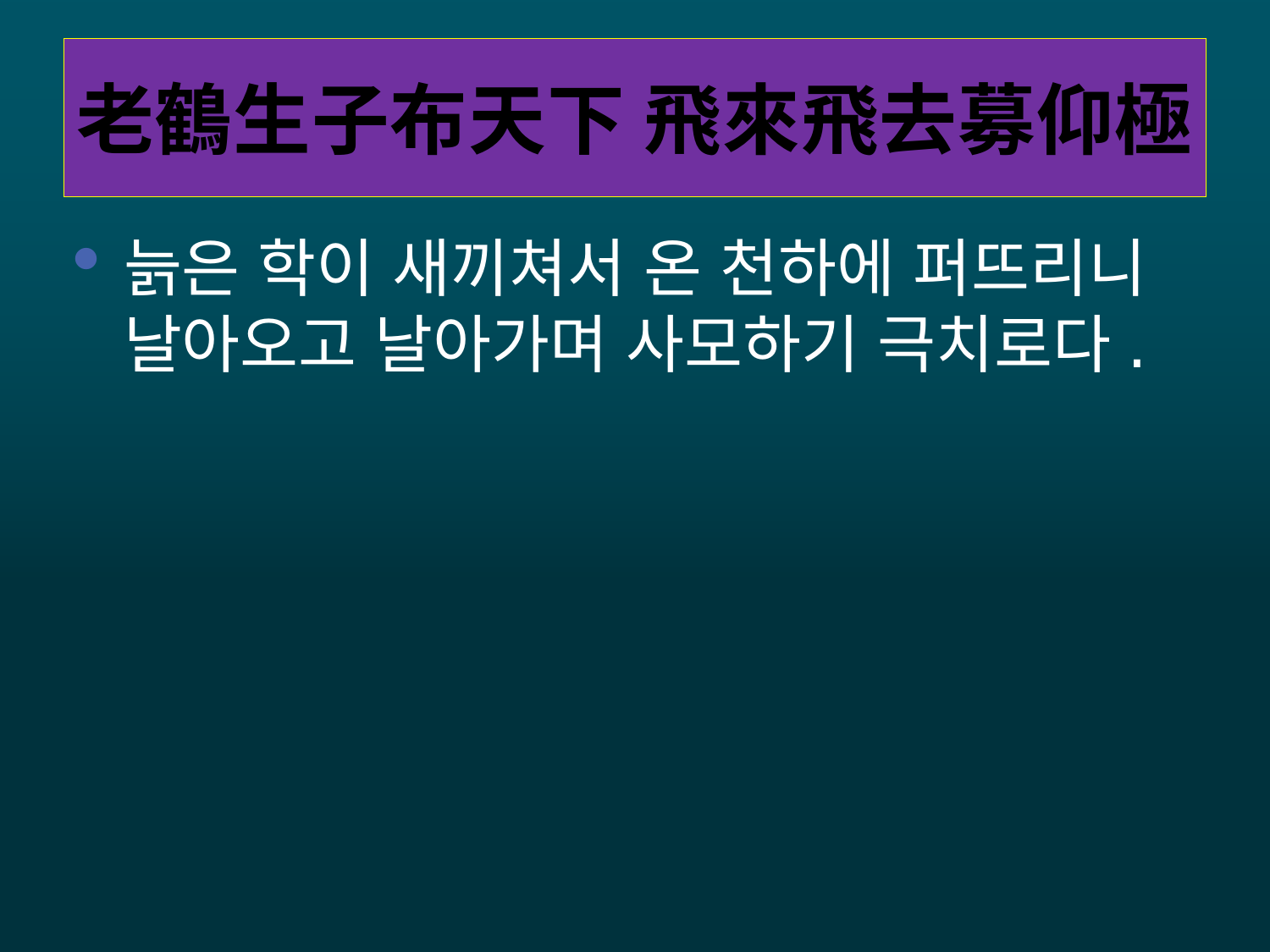

# 老鶴生子布天下 飛來飛去募仰極
늙은 학이 새끼쳐서 온 천하에 퍼뜨리니 날아오고 날아가며 사모하기 극치로다.